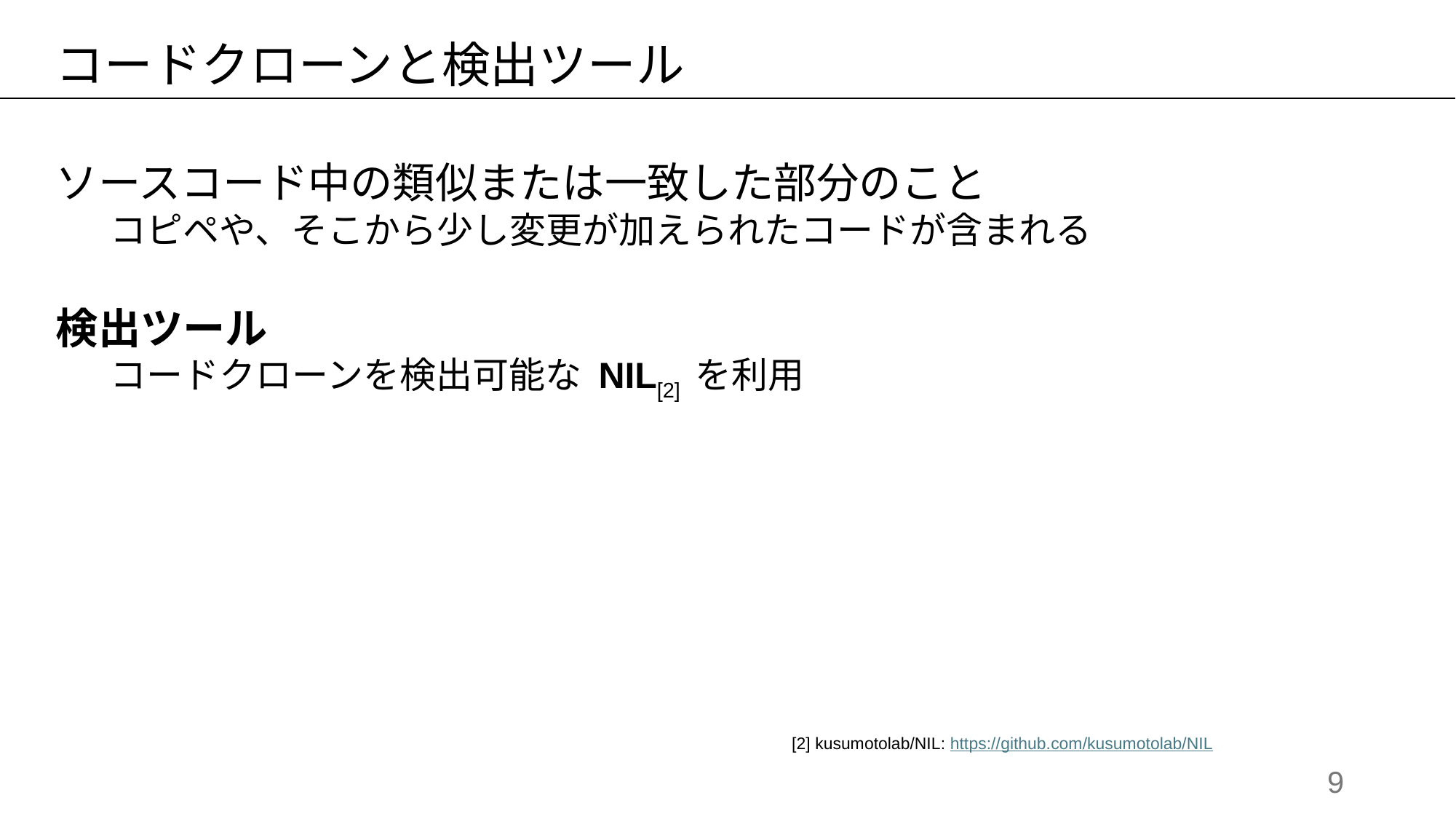

コードクローンと検出ツール
ソースコード中の類似または一致した部分のこと
コピペや、そこから少し変更が加えられたコードが含まれる

検出ツール
コードクローンを検出可能な NIL[2] を利用
[2] kusumotolab/NIL: https://github.com/kusumotolab/NIL
9